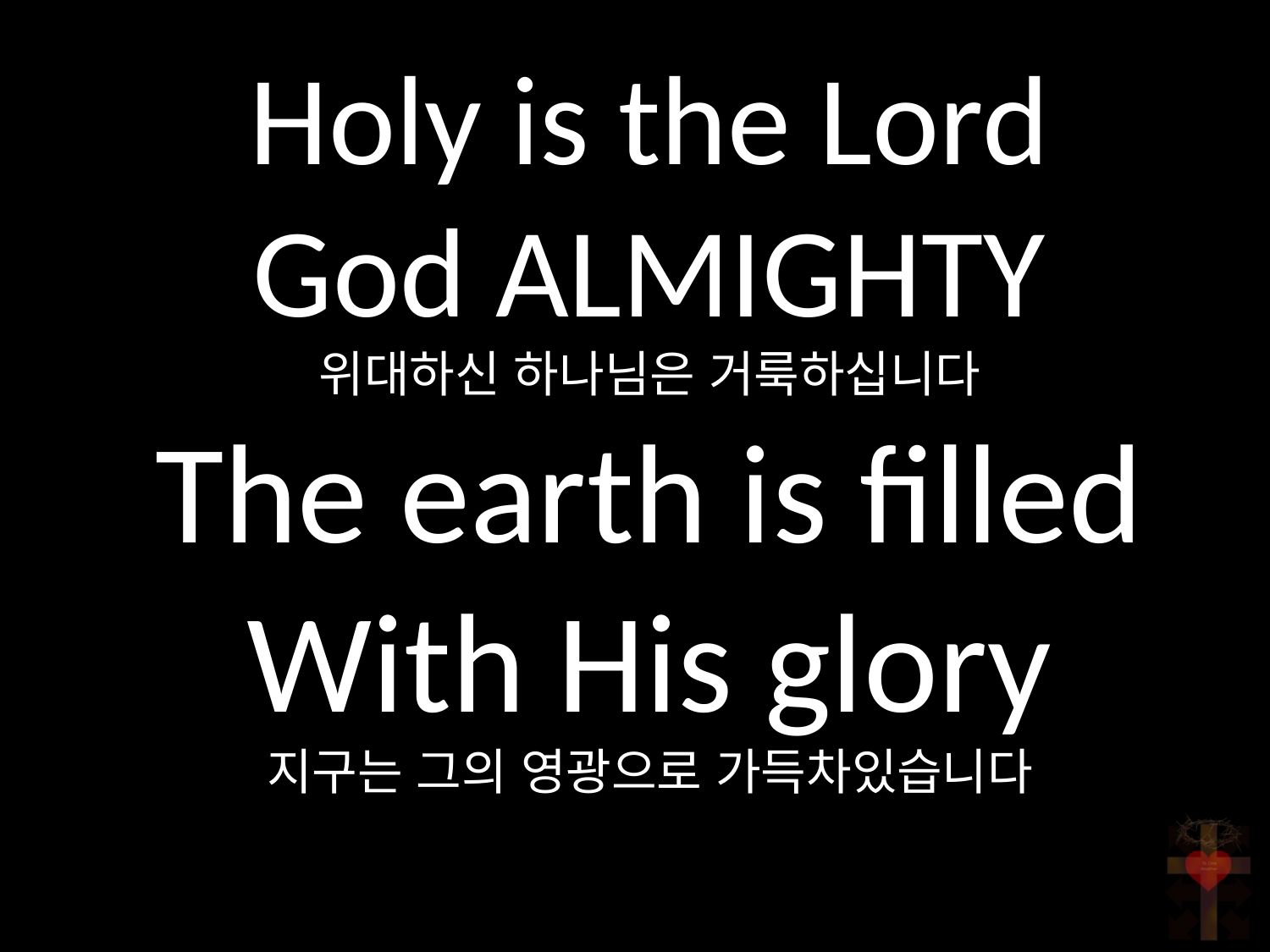

Holy is the Lord
God ALMIGHTY
위대하신 하나님은 거룩하십니다
The earth is filled
With His glory
지구는 그의 영광으로 가득차있습니다